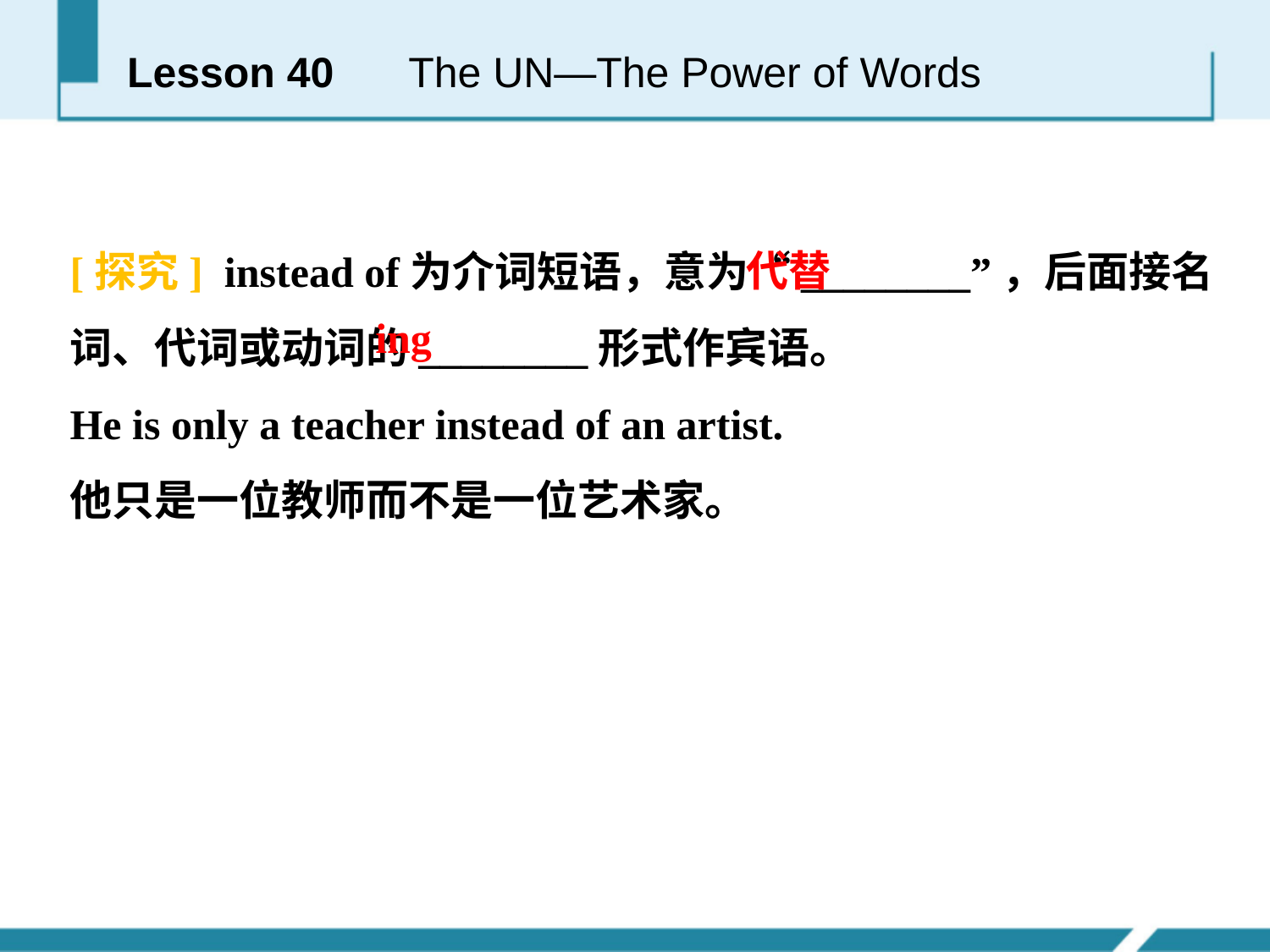

Lesson 40 　The UN—The Power of Words
[探究]  instead of为介词短语，意为“________”，后面接名词、代词或动词的________形式作宾语。
He is only a teacher instead of an artist.
他只是一位教师而不是一位艺术家。
代替
­ing